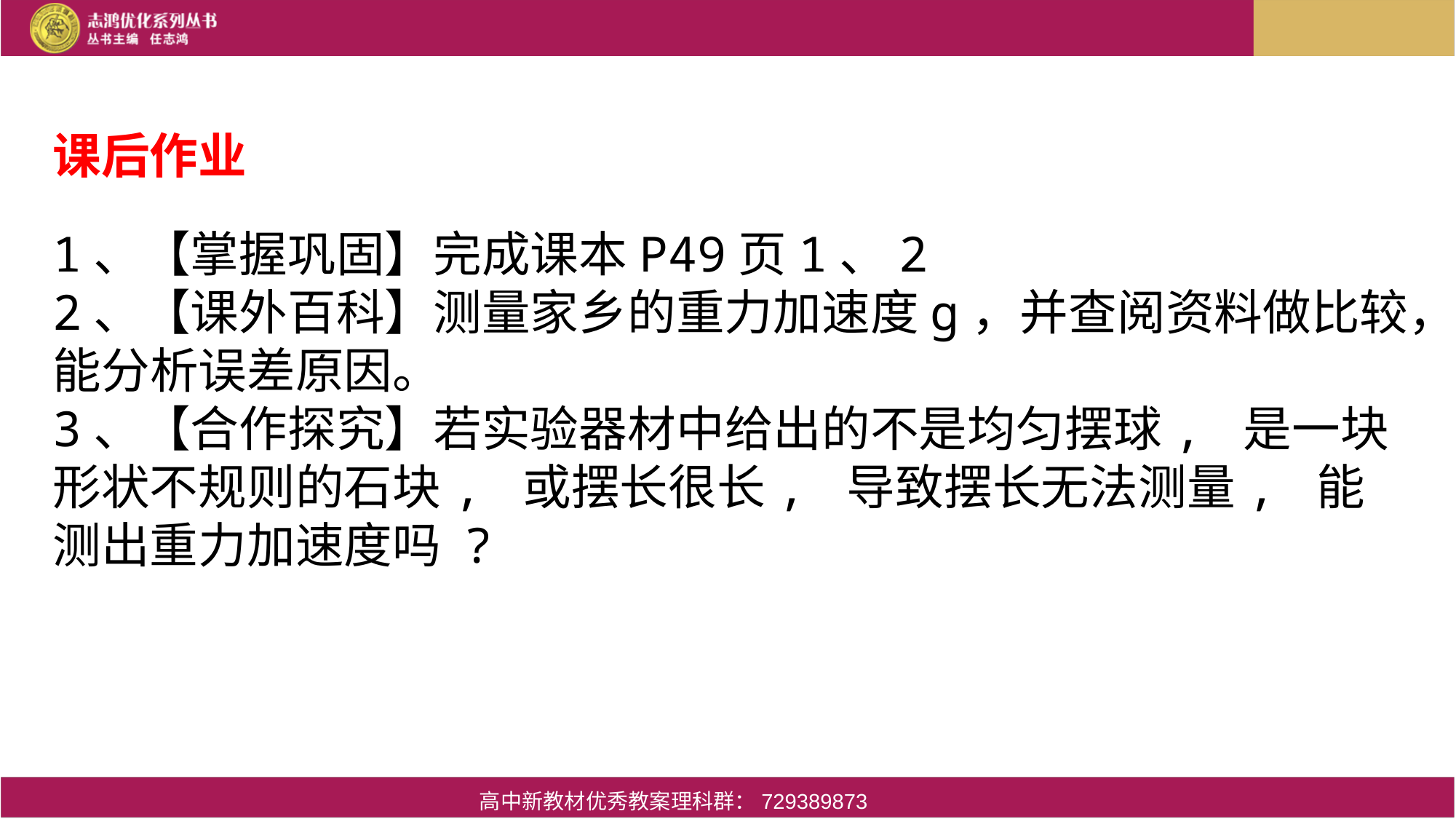

# 课后作业
1、【掌握巩固】完成课本P49页1、2
2、【课外百科】测量家乡的重力加速度g，并查阅资料做比较，能分析误差原因。
3、【合作探究】若实验器材中给出的不是均匀摆球, 是一块形状不规则的石块, 或摆长很长, 导致摆长无法测量, 能测出重力加速度吗 ?